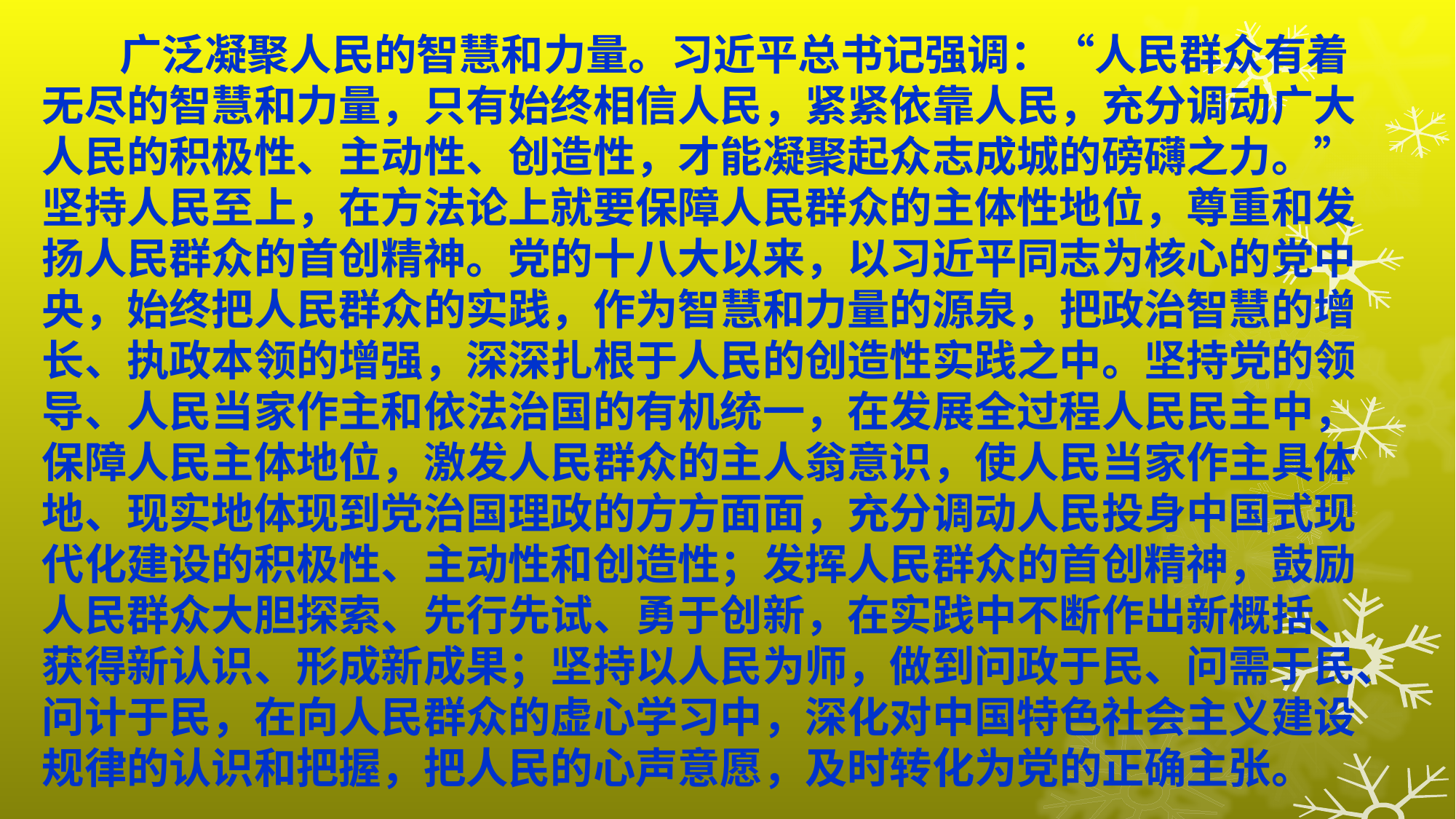

广泛凝聚人民的智慧和力量。习近平总书记强调：“人民群众有着无尽的智慧和力量，只有始终相信人民，紧紧依靠人民，充分调动广大人民的积极性、主动性、创造性，才能凝聚起众志成城的磅礴之力。”坚持人民至上，在方法论上就要保障人民群众的主体性地位，尊重和发扬人民群众的首创精神。党的十八大以来，以习近平同志为核心的党中央，始终把人民群众的实践，作为智慧和力量的源泉，把政治智慧的增长、执政本领的增强，深深扎根于人民的创造性实践之中。坚持党的领导、人民当家作主和依法治国的有机统一，在发展全过程人民民主中，保障人民主体地位，激发人民群众的主人翁意识，使人民当家作主具体地、现实地体现到党治国理政的方方面面，充分调动人民投身中国式现代化建设的积极性、主动性和创造性；发挥人民群众的首创精神，鼓励人民群众大胆探索、先行先试、勇于创新，在实践中不断作出新概括、获得新认识、形成新成果；坚持以人民为师，做到问政于民、问需于民、问计于民，在向人民群众的虚心学习中，深化对中国特色社会主义建设规律的认识和把握，把人民的心声意愿，及时转化为党的正确主张。